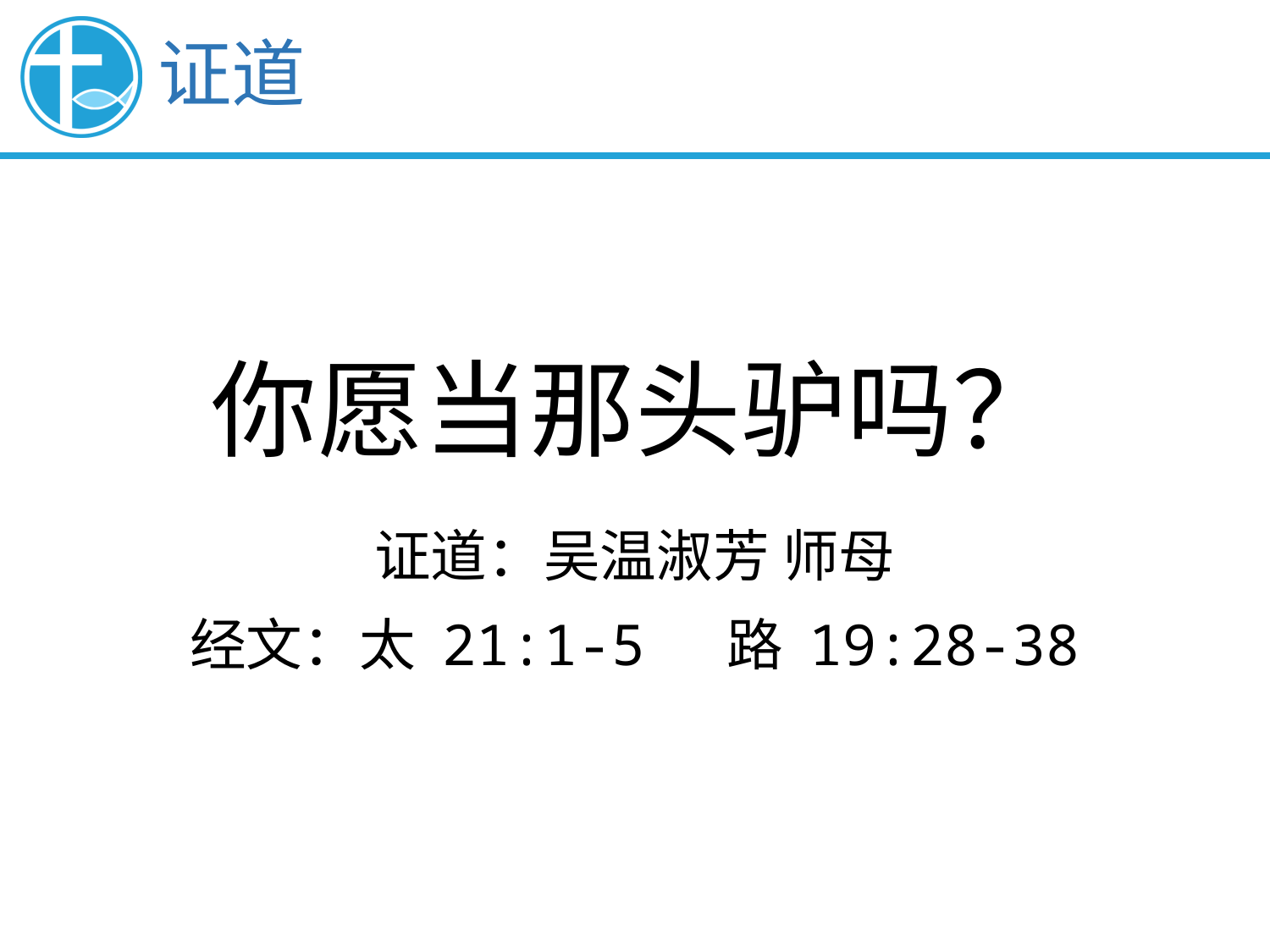

证道
你愿当那头驴吗？
证道：吴温淑芳 师母
经文：太 21:1-5  路 19:28-38